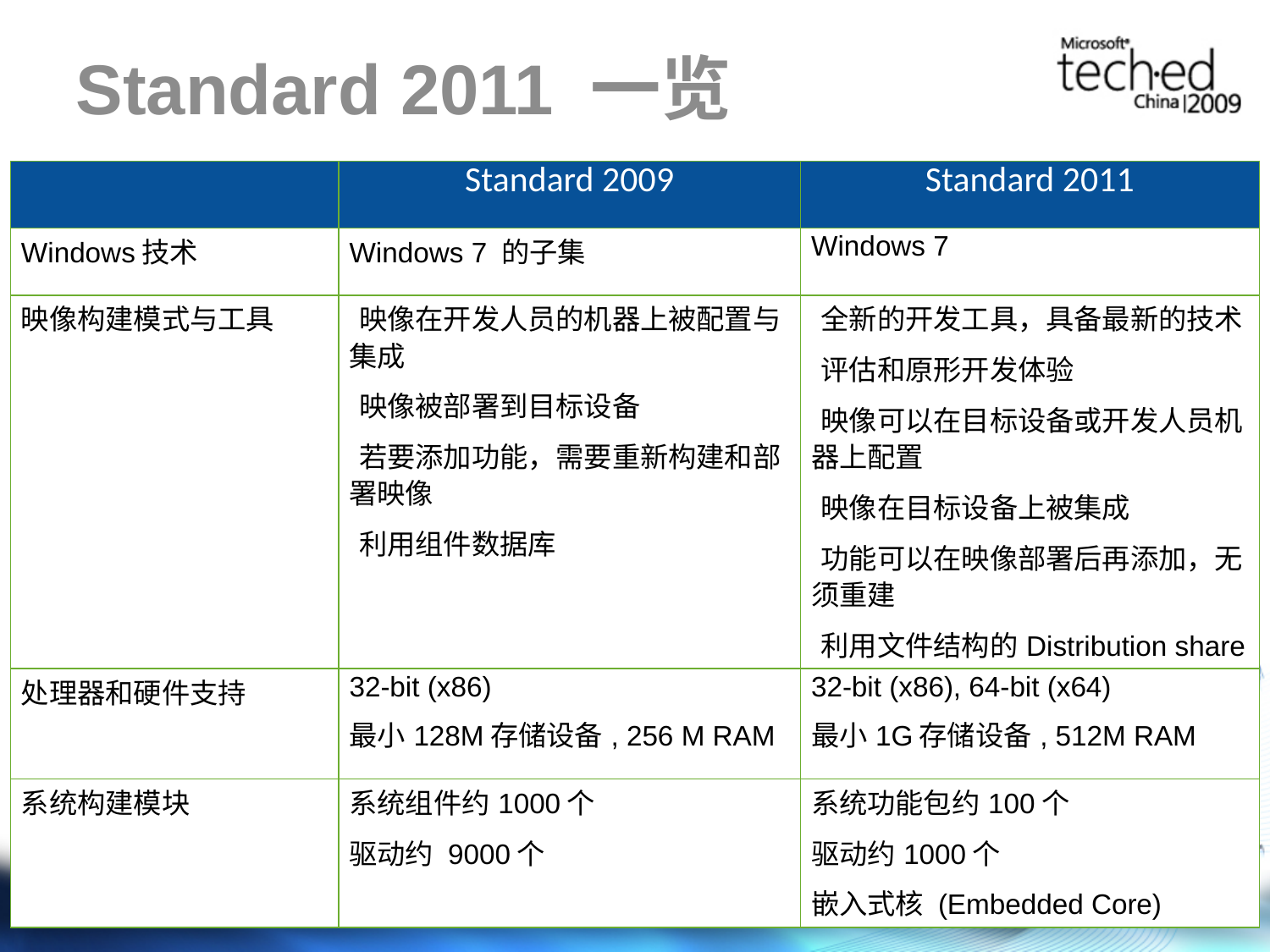

# Standard 2011 一览
|  | Standard 2009 | Standard 2011 |
| --- | --- | --- |
| Windows技术 | Windows 7 的子集 | Windows 7 |
| 映像构建模式与工具 | 映像在开发人员的机器上被配置与集成 映像被部署到目标设备 若要添加功能，需要重新构建和部署映像 利用组件数据库 | 全新的开发工具，具备最新的技术 评估和原形开发体验 映像可以在目标设备或开发人员机器上配置 映像在目标设备上被集成 功能可以在映像部署后再添加，无须重建 利用文件结构的Distribution share |
| 处理器和硬件支持 | 32-bit (x86) 最小128M存储设备, 256 M RAM | 32-bit (x86), 64-bit (x64) 最小1G存储设备, 512M RAM |
| 系统构建模块 | 系统组件约1000个 驱动约 9000个 | 系统功能包约100个 驱动约1000个 嵌入式核 (Embedded Core) |